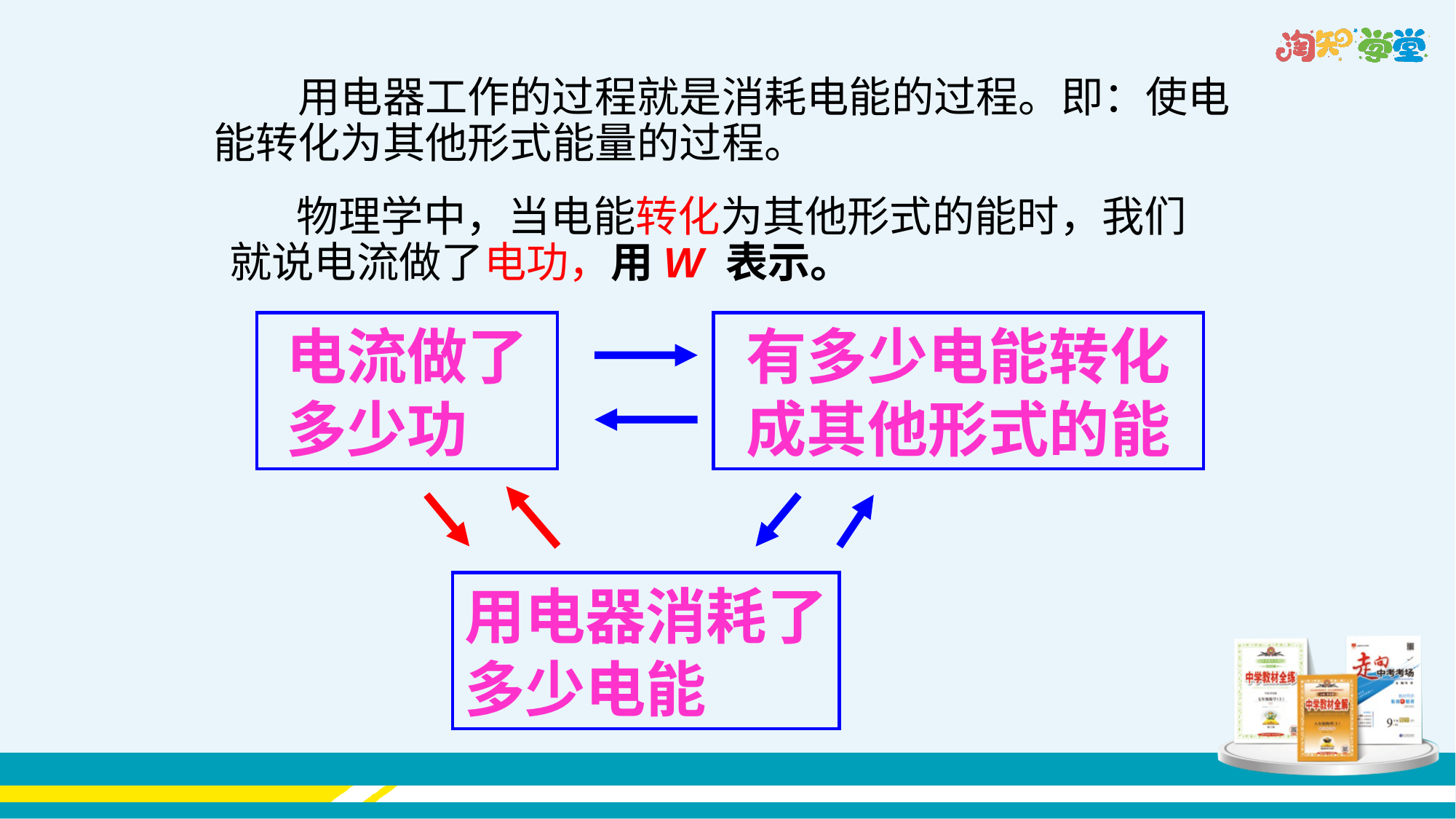

用电器工作的过程就是消耗电能的过程。即：使电能转化为其他形式能量的过程。
      物理学中，当电能转化为其他形式的能时，我们就说电流做了电功，用W 表示。
电流做了多少功
有多少电能转化成其他形式的能

用电器消耗了多少电能